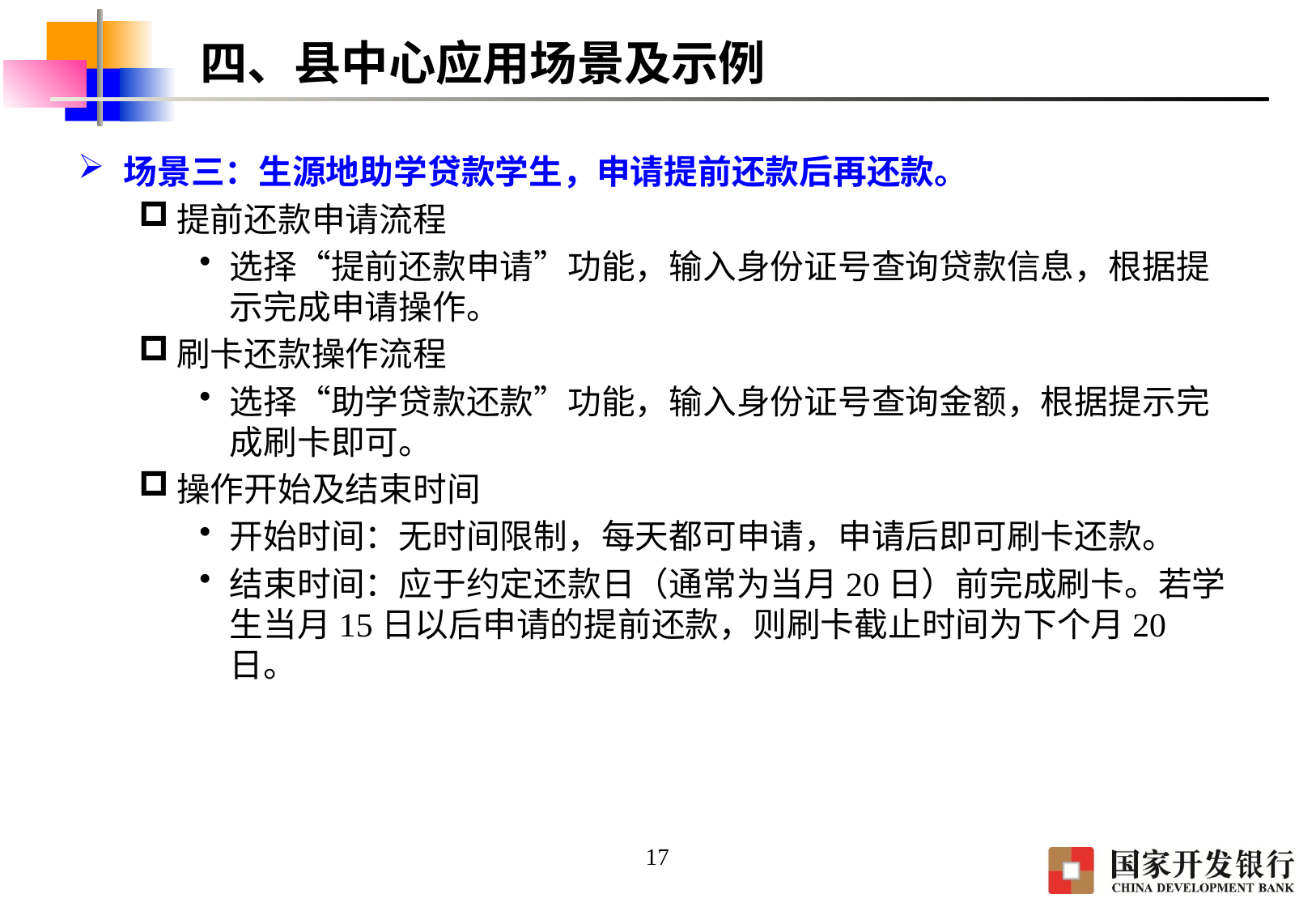

# 四、县中心应用场景及示例
场景三：生源地助学贷款学生，申请提前还款后再还款。
提前还款申请流程
选择“提前还款申请”功能，输入身份证号查询贷款信息，根据提示完成申请操作。
刷卡还款操作流程
选择“助学贷款还款”功能，输入身份证号查询金额，根据提示完成刷卡即可。
操作开始及结束时间
开始时间：无时间限制，每天都可申请，申请后即可刷卡还款。
结束时间：应于约定还款日（通常为当月20日）前完成刷卡。若学生当月15日以后申请的提前还款，则刷卡截止时间为下个月20日。
17